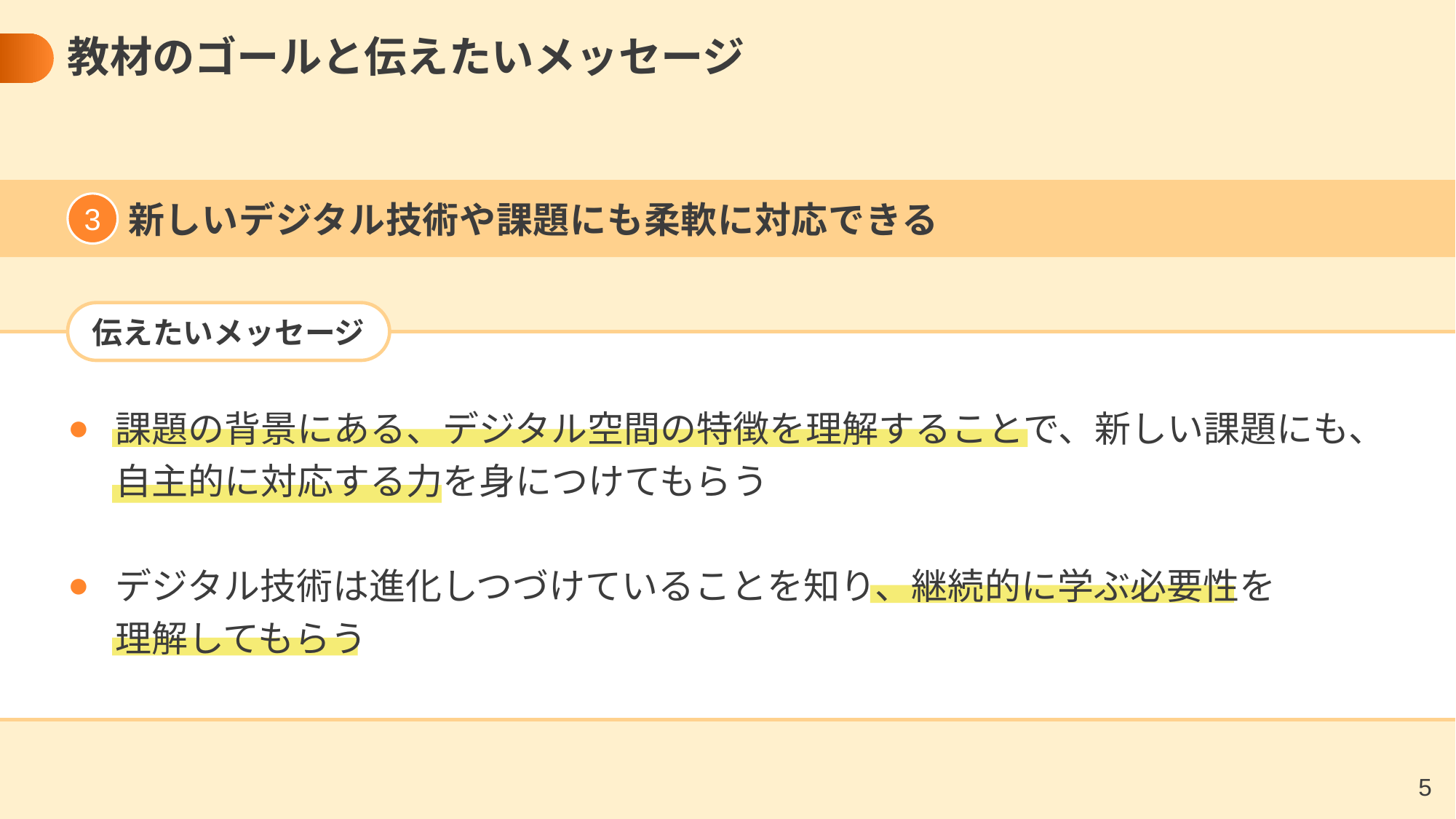

# 教材のゴールと伝えたいメッセージ
新しいデジタル技術や課題にも柔軟に対応できる
3

伝えたいメッセージ

課題の背景にある、デジタル空間の特徴を理解することで、新しい課題にも、
自主的に対応する力を身につけてもらう

デジタル技術は進化しつづけていることを知り、継続的に学ぶ必要性を
理解してもらう
5